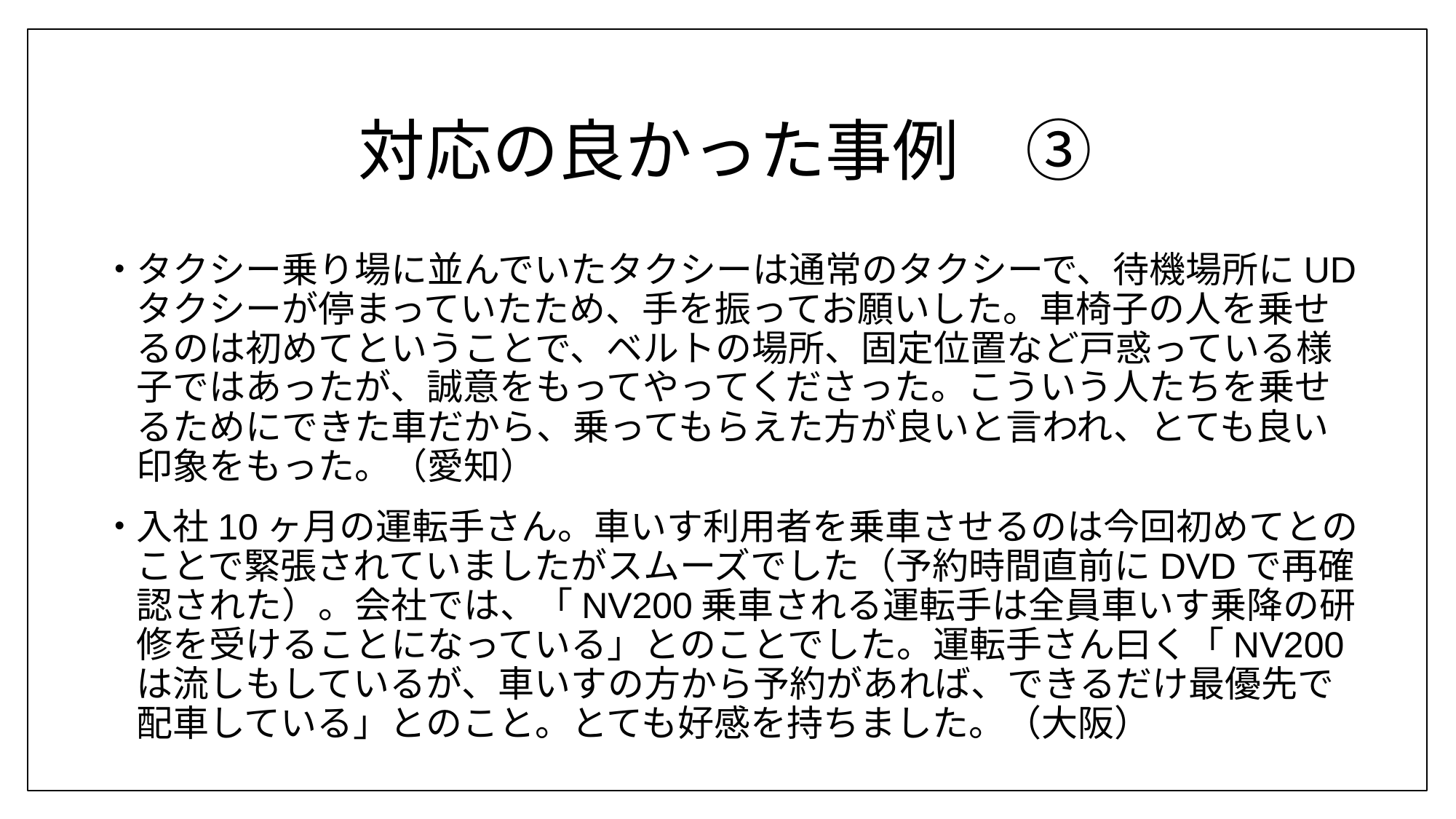

# 対応の良かった事例　③
タクシー乗り場に並んでいたタクシーは通常のタクシーで、待機場所にUDタクシーが停まっていたため、手を振ってお願いした。車椅子の人を乗せるのは初めてということで、ベルトの場所、固定位置など戸惑っている様子ではあったが、誠意をもってやってくださった。こういう人たちを乗せるためにできた車だから、乗ってもらえた方が良いと言われ、とても良い印象をもった。（愛知）
入社10ヶ月の運転手さん。車いす利用者を乗車させるのは今回初めてとのことで緊張されていましたがスムーズでした（予約時間直前にDVDで再確認された）。会社では、「NV200乗車される運転手は全員車いす乗降の研修を受けることになっている」とのことでした。運転手さん曰く「NV200は流しもしているが、車いすの方から予約があれば、できるだけ最優先で配車している」とのこと。とても好感を持ちました。（大阪）